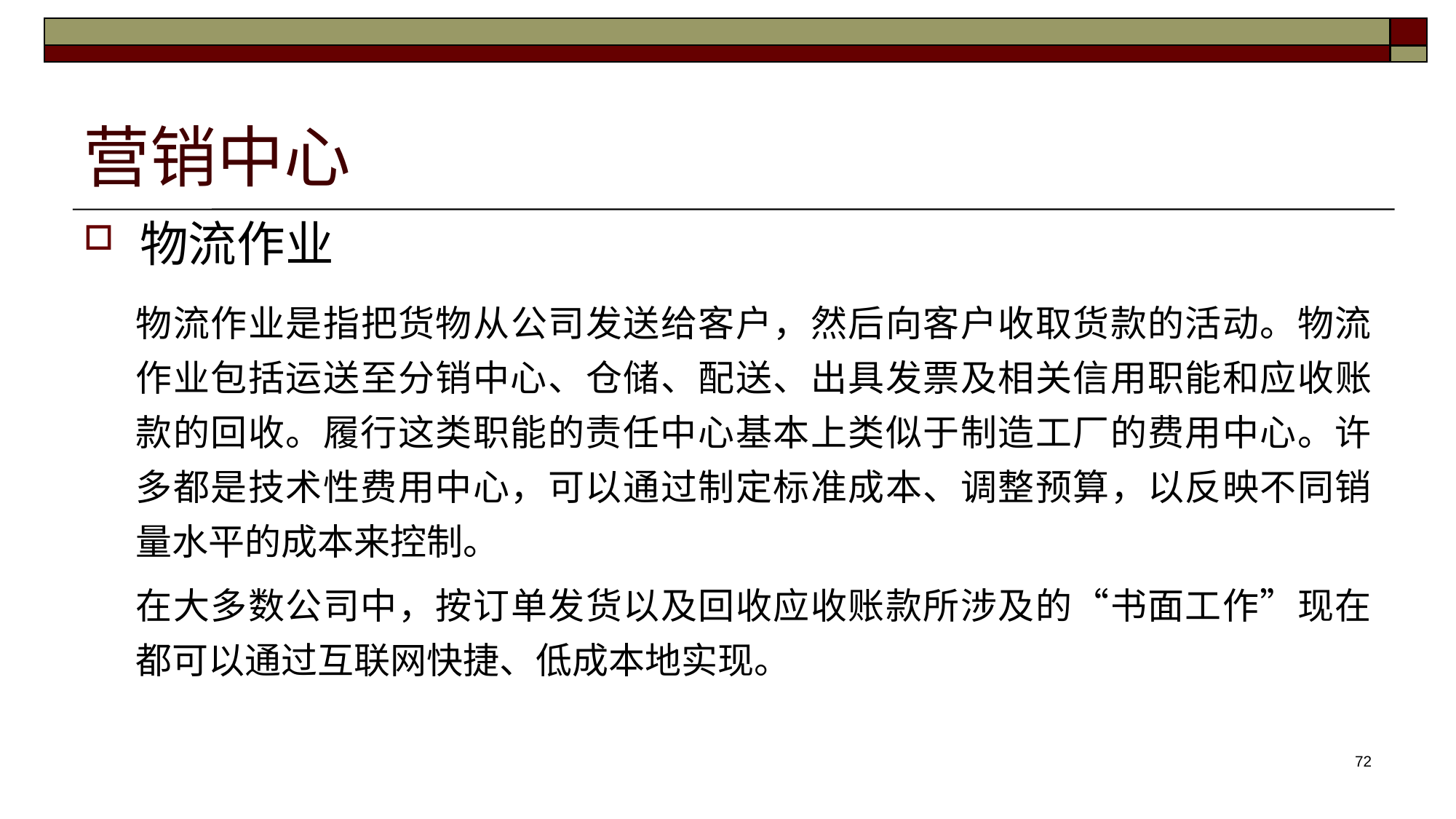

# 营销中心
物流作业
物流作业是指把货物从公司发送给客户，然后向客户收取货款的活动。物流作业包括运送至分销中心、仓储、配送、出具发票及相关信用职能和应收账款的回收。履行这类职能的责任中心基本上类似于制造工厂的费用中心。许多都是技术性费用中心，可以通过制定标准成本、调整预算，以反映不同销量水平的成本来控制。
在大多数公司中，按订单发货以及回收应收账款所涉及的“书面工作”现在都可以通过互联网快捷、低成本地实现。
72